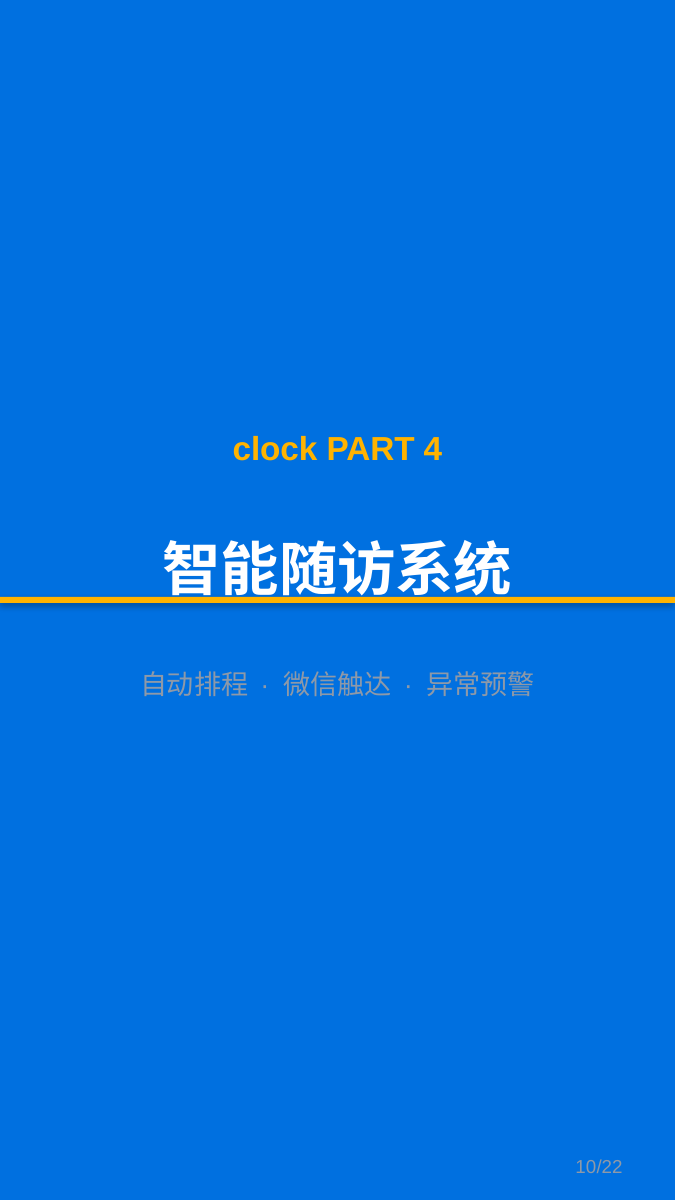

clock PART 4
智能随访系统

自动排程 · 微信触达 · 异常预警
10/22